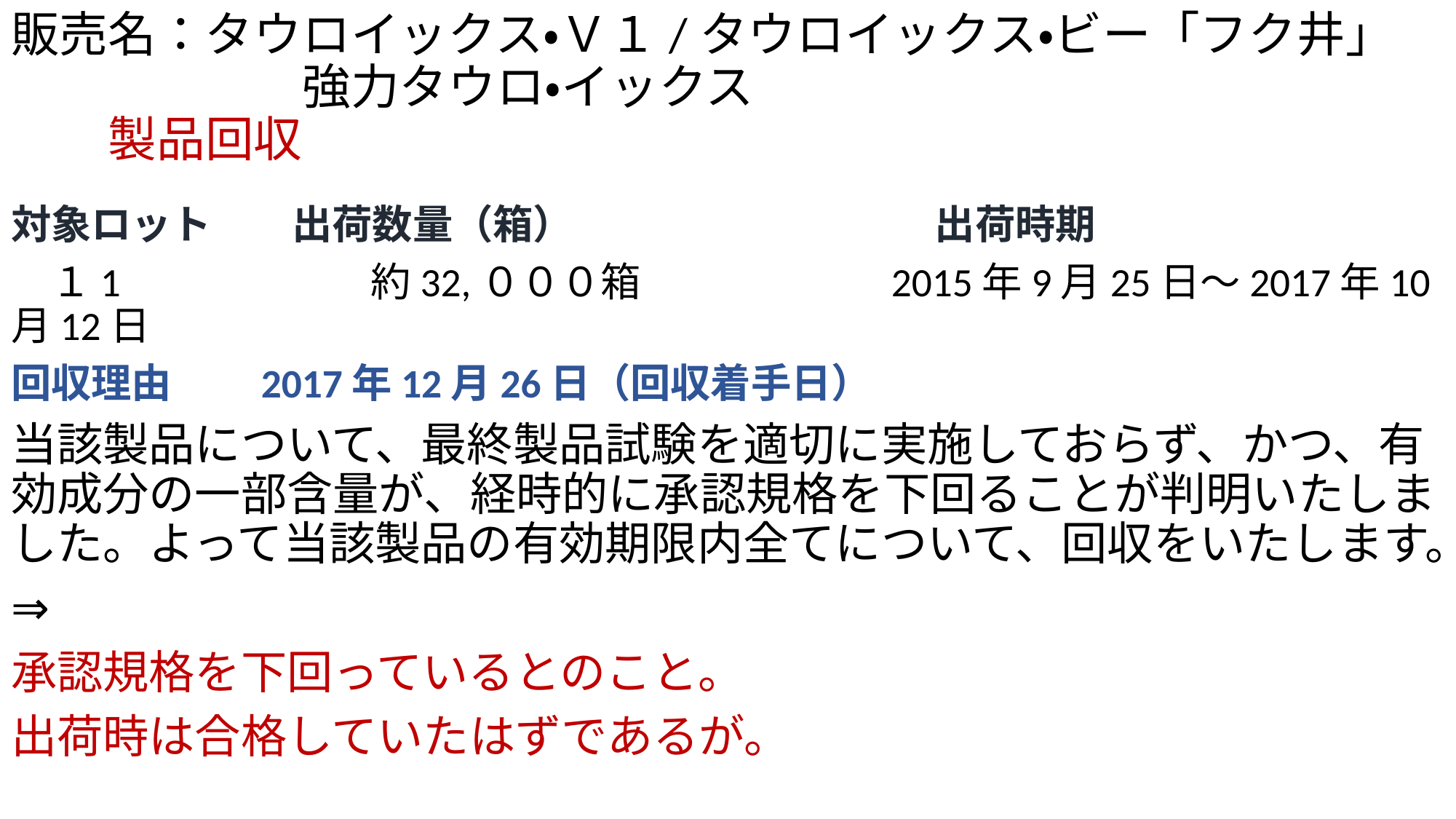

# 販売名：タウロイックス・Ｖ１/タウロイックス・ビー「フク井」 　　　　　　強力タウロ・イックス　　　　　　　　　　　　　　　　製品回収
対象ロット　　出荷数量（箱）　　　　　　　　　出荷時期
　１1　　　　　　約32,０００箱　　　　　　2015年9月25日～2017年10月12日
回収理由　　2017年12月26日（回収着手日）
当該製品について、最終製品試験を適切に実施しておらず、かつ、有効成分の一部含量が、経時的に承認規格を下回ることが判明いたしました。よって当該製品の有効期限内全てについて、回収をいたします。
⇒
承認規格を下回っているとのこと。
出荷時は合格していたはずであるが。